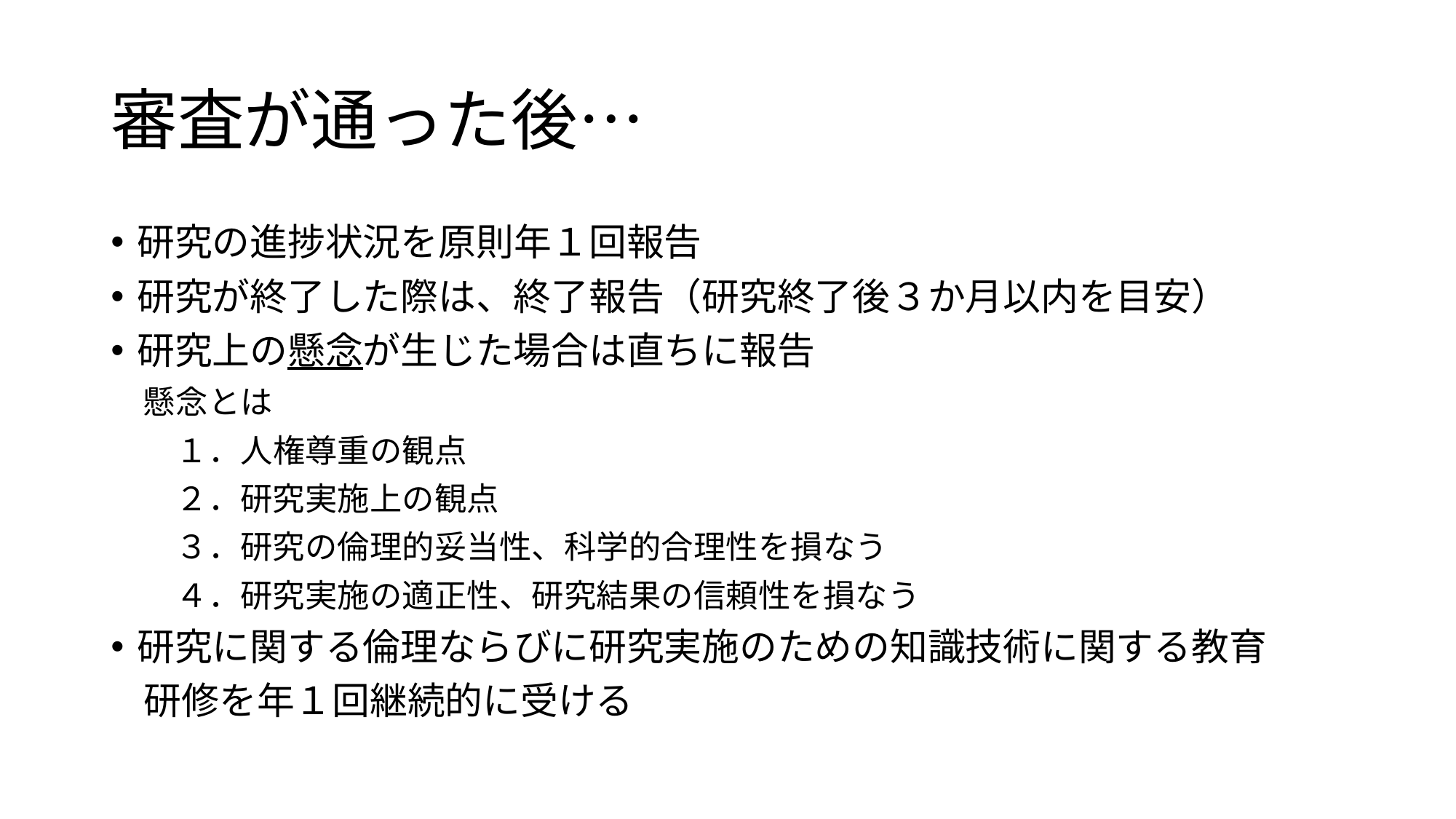

# 審査が通った後…
研究の進捗状況を原則年１回報告
研究が終了した際は、終了報告（研究終了後３か月以内を目安）
研究上の懸念が生じた場合は直ちに報告
　懸念とは
　　１．人権尊重の観点
　　２．研究実施上の観点
　　３．研究の倫理的妥当性、科学的合理性を損なう
　　４．研究実施の適正性、研究結果の信頼性を損なう
研究に関する倫理ならびに研究実施のための知識技術に関する教育
   研修を年１回継続的に受ける